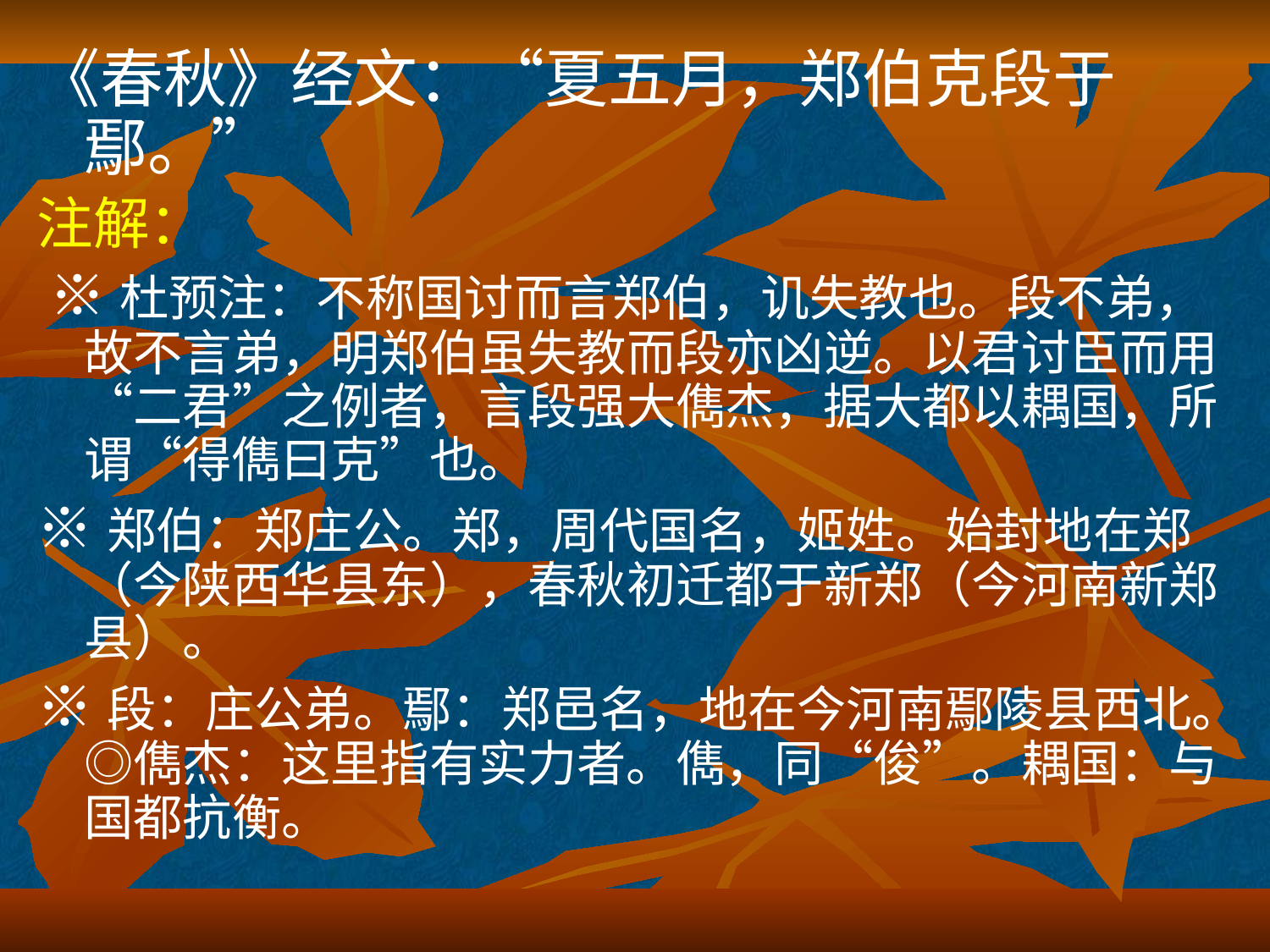

《春秋》经文：“夏五月，郑伯克段于鄢。”
注解：
 ※杜预注：不称国讨而言郑伯，讥失教也。段不弟，故不言弟，明郑伯虽失教而段亦凶逆。以君讨臣而用“二君”之例者，言段强大儁杰，据大都以耦国，所谓“得儁曰克”也。
※郑伯：郑庄公。郑，周代国名，姬姓。始封地在郑（今陕西华县东），春秋初迁都于新郑（今河南新郑县）。
※段：庄公弟。鄢：郑邑名，地在今河南鄢陵县西北。◎儁杰：这里指有实力者。儁，同“俊”。耦国：与国都抗衡。